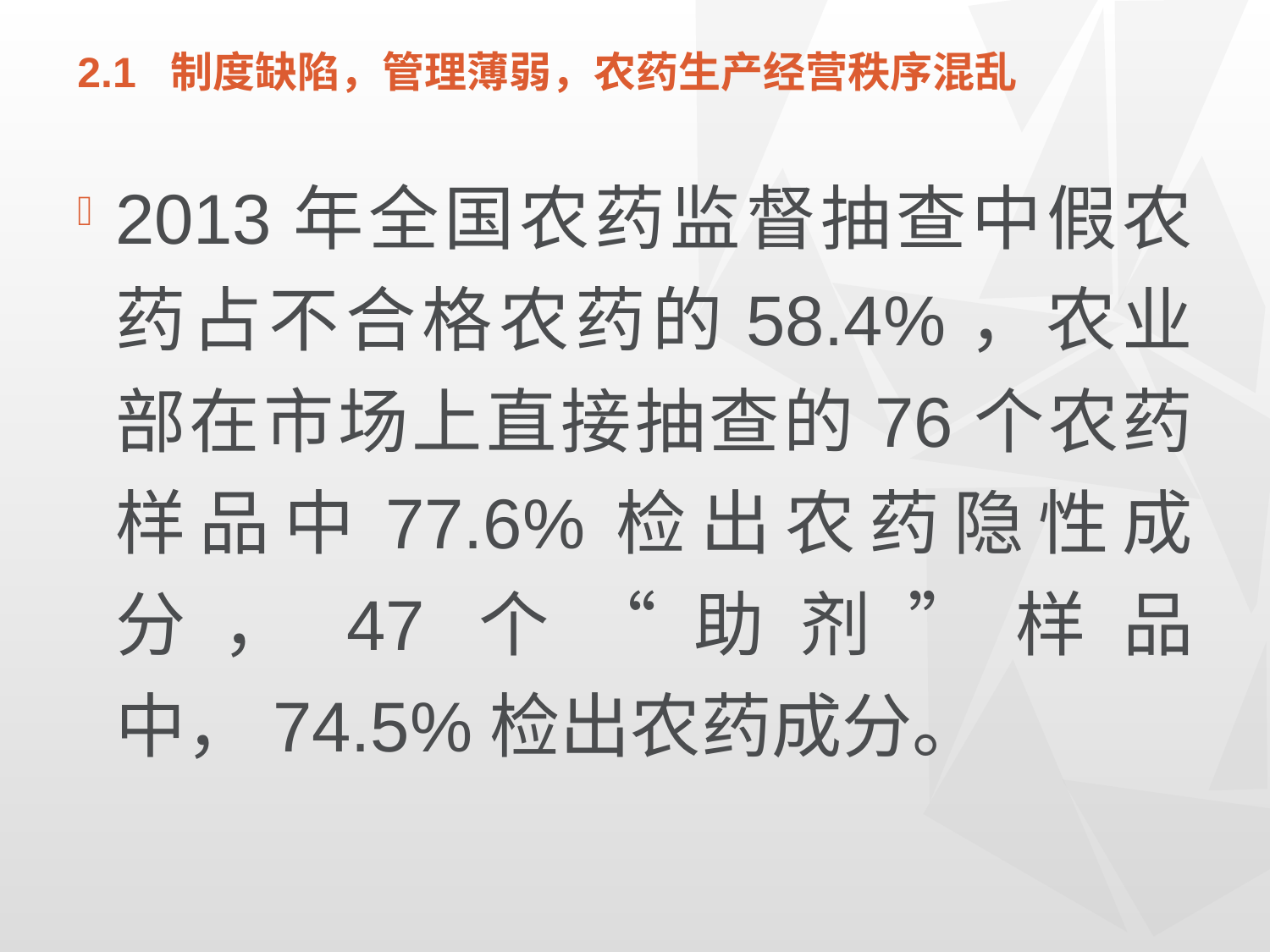

# 2.1  制度缺陷，管理薄弱，农药生产经营秩序混乱
2013年全国农药监督抽查中假农药占不合格农药的58.4%，农业部在市场上直接抽查的76个农药样品中77.6%检出农药隐性成分，47个“助剂”样品中，74.5%检出农药成分。